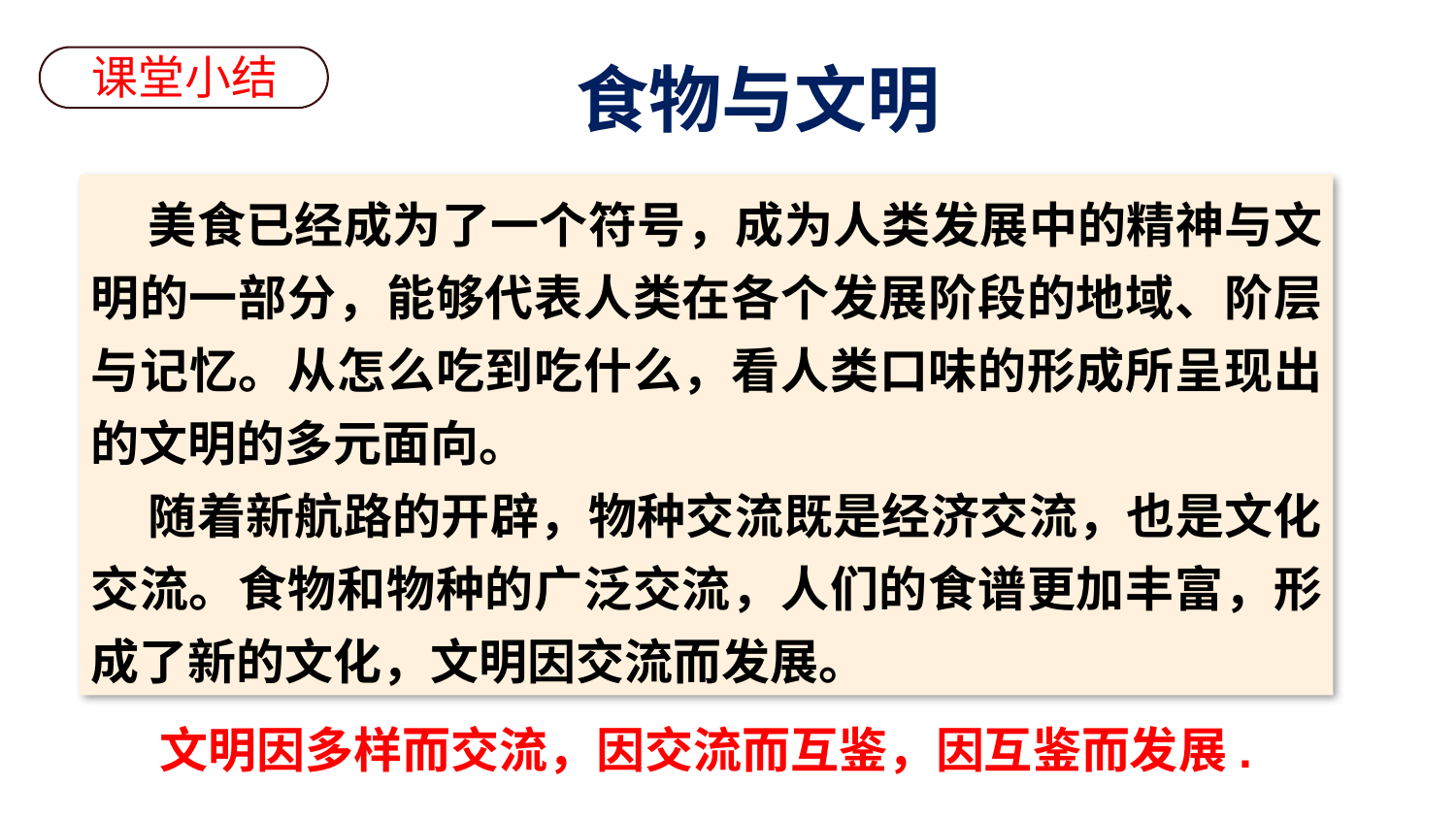

课堂小结

食物与文明
    美食已经成为了一个符号，成为人类发展中的精神与文明的一部分，能够代表人类在各个发展阶段的地域、阶层与记忆。从怎么吃到吃什么，看人类口味的形成所呈现出的文明的多元面向。
    随着新航路的开辟，物种交流既是经济交流，也是文化交流。食物和物种的广泛交流，人们的食谱更加丰富，形成了新的文化，文明因交流而发展。
文明因多样而交流，因交流而互鉴，因互鉴而发展.